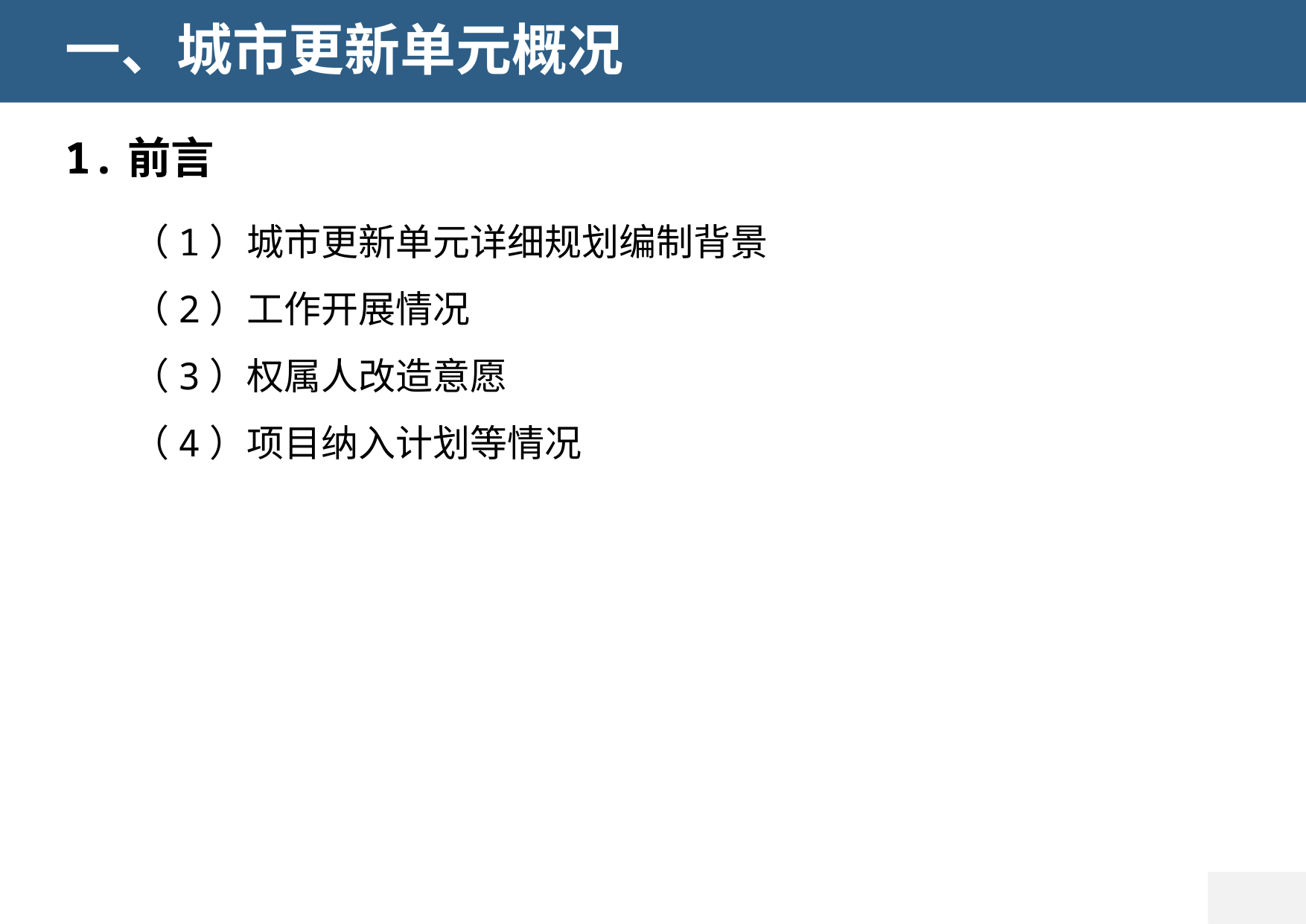

一、城市更新单元概况
1.前言
（1）城市更新单元详细规划编制背景
（2）工作开展情况
（3）权属人改造意愿
（4）项目纳入计划等情况
4